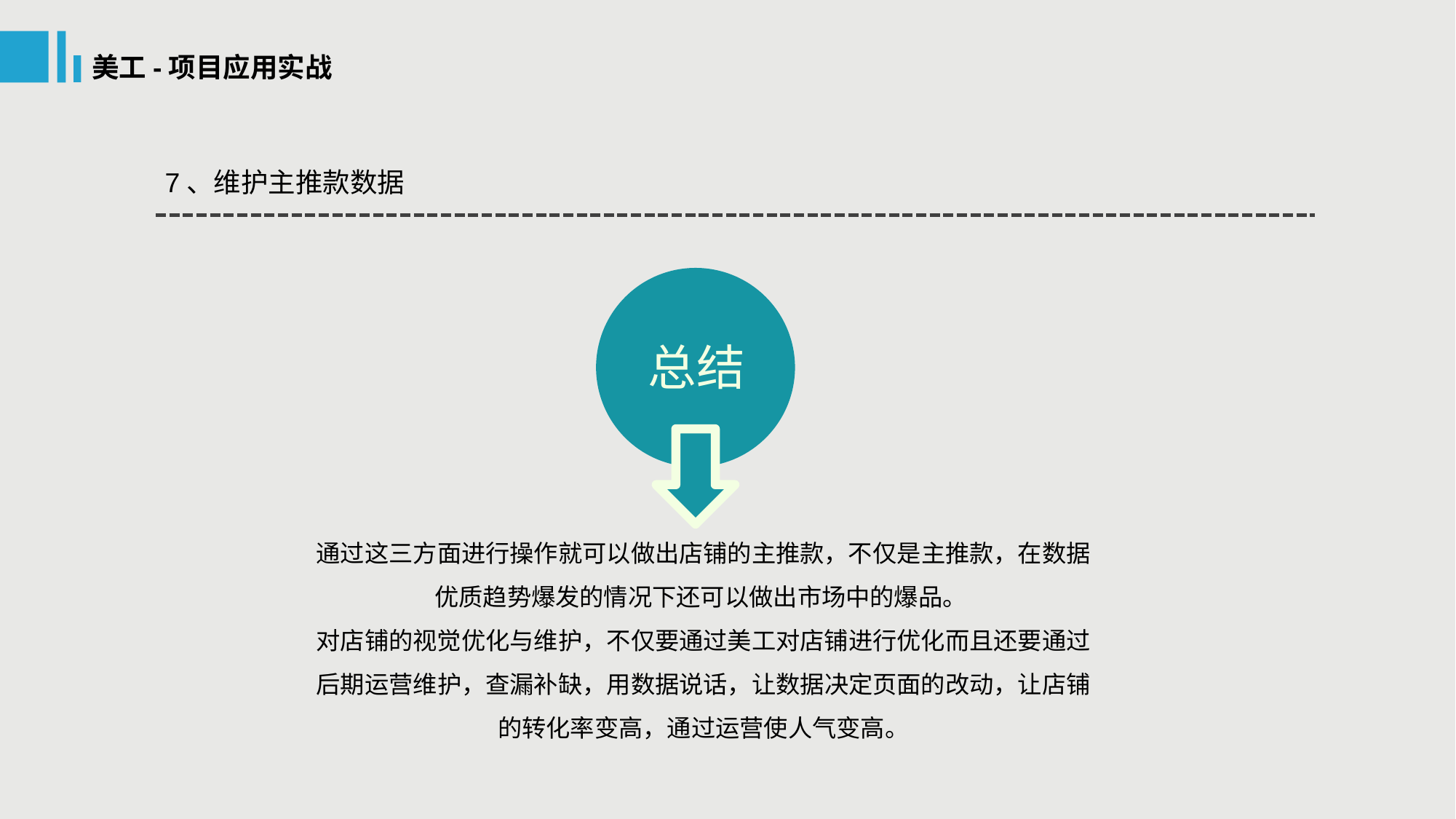

美工-项目应用实战
7、维护主推款数据

总结

通过这三方面进行操作就可以做出店铺的主推款，不仅是主推款，在数据优质趋势爆发的情况下还可以做出市场中的爆品。
对店铺的视觉优化与维护，不仅要通过美工对店铺进行优化而且还要通过后期运营维护，查漏补缺，用数据说话，让数据决定页面的改动，让店铺的转化率变高，通过运营使人气变高。